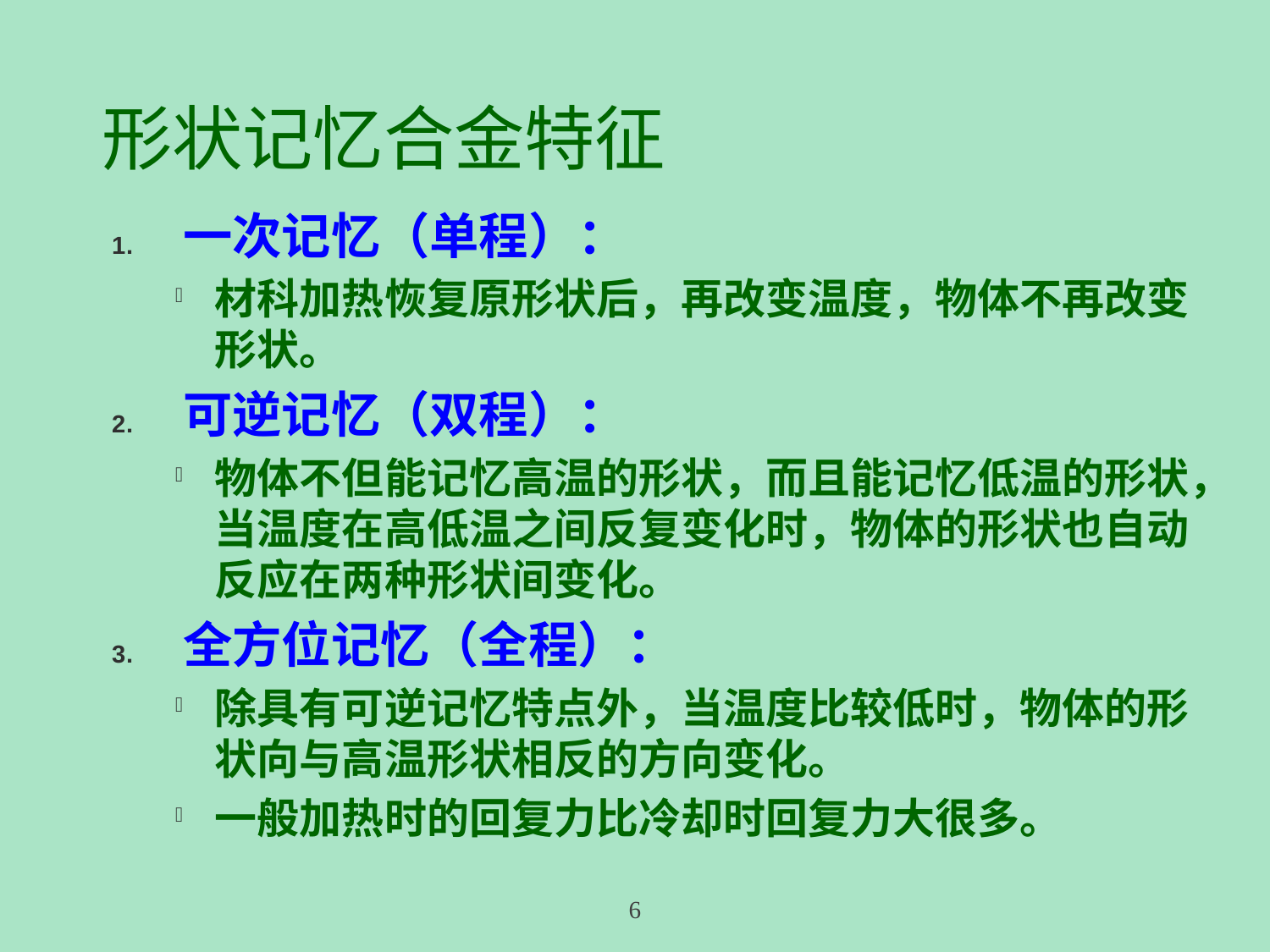

形状记忆合金特征
一次记忆（单程）：
材科加热恢复原形状后，再改变温度，物体不再改变形状。
可逆记忆（双程）：
物体不但能记忆高温的形状，而且能记忆低温的形状，当温度在高低温之间反复变化时，物体的形状也自动反应在两种形状间变化。
全方位记忆（全程）：
除具有可逆记忆特点外，当温度比较低时，物体的形状向与高温形状相反的方向变化。
一般加热时的回复力比冷却时回复力大很多。
6